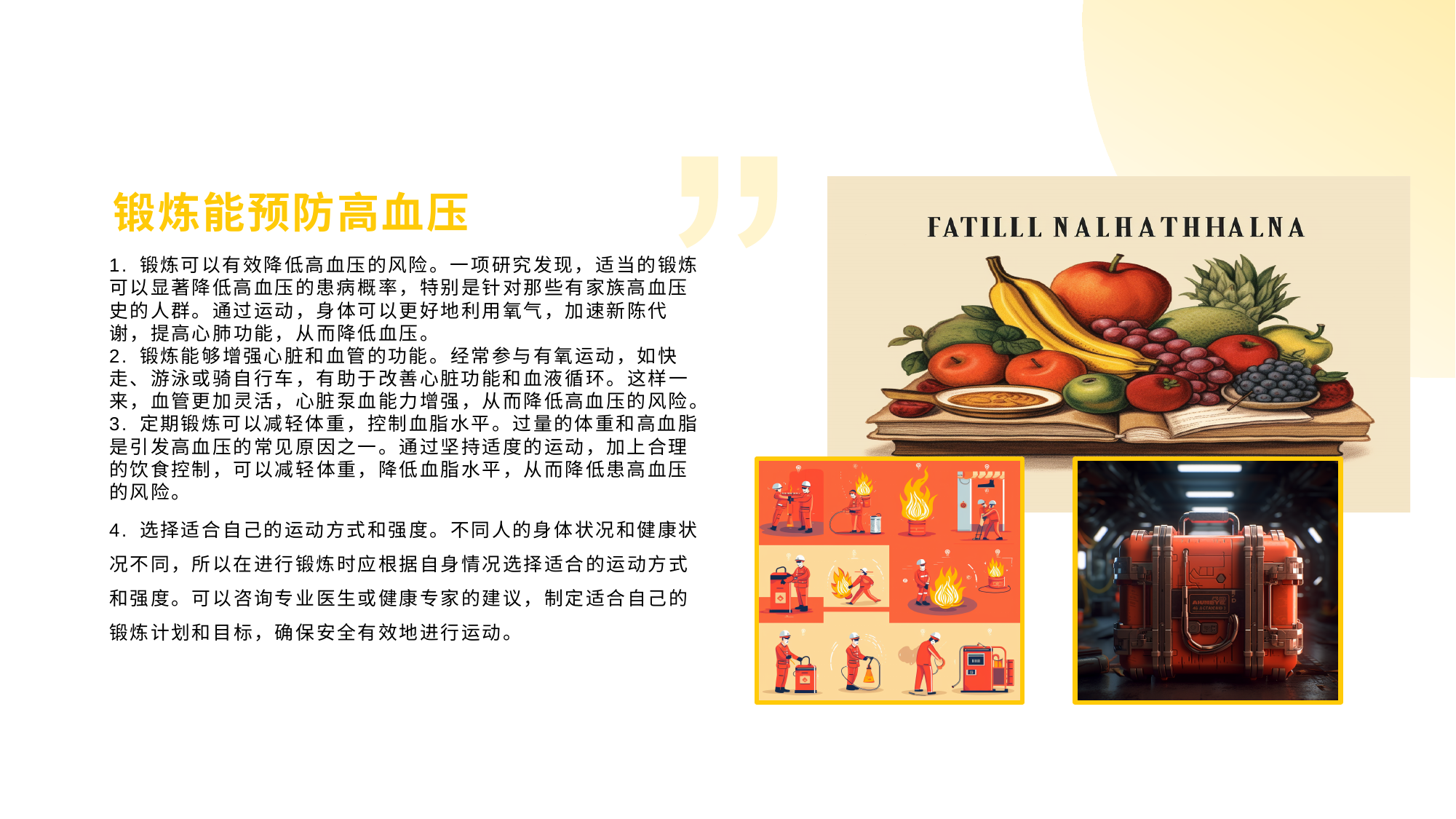

锻炼能预防高血压
1. 锻炼可以有效降低高血压的风险。一项研究发现，适当的锻炼可以显著降低高血压的患病概率，特别是针对那些有家族高血压史的人群。通过运动，身体可以更好地利用氧气，加速新陈代谢，提高心肺功能，从而降低血压。
2. 锻炼能够增强心脏和血管的功能。经常参与有氧运动，如快走、游泳或骑自行车，有助于改善心脏功能和血液循环。这样一来，血管更加灵活，心脏泵血能力增强，从而降低高血压的风险。
3. 定期锻炼可以减轻体重，控制血脂水平。过量的体重和高血脂是引发高血压的常见原因之一。通过坚持适度的运动，加上合理的饮食控制，可以减轻体重，降低血脂水平，从而降低患高血压的风险。
4. 选择适合自己的运动方式和强度。不同人的身体状况和健康状况不同，所以在进行锻炼时应根据自身情况选择适合的运动方式和强度。可以咨询专业医生或健康专家的建议，制定适合自己的锻炼计划和目标，确保安全有效地进行运动。